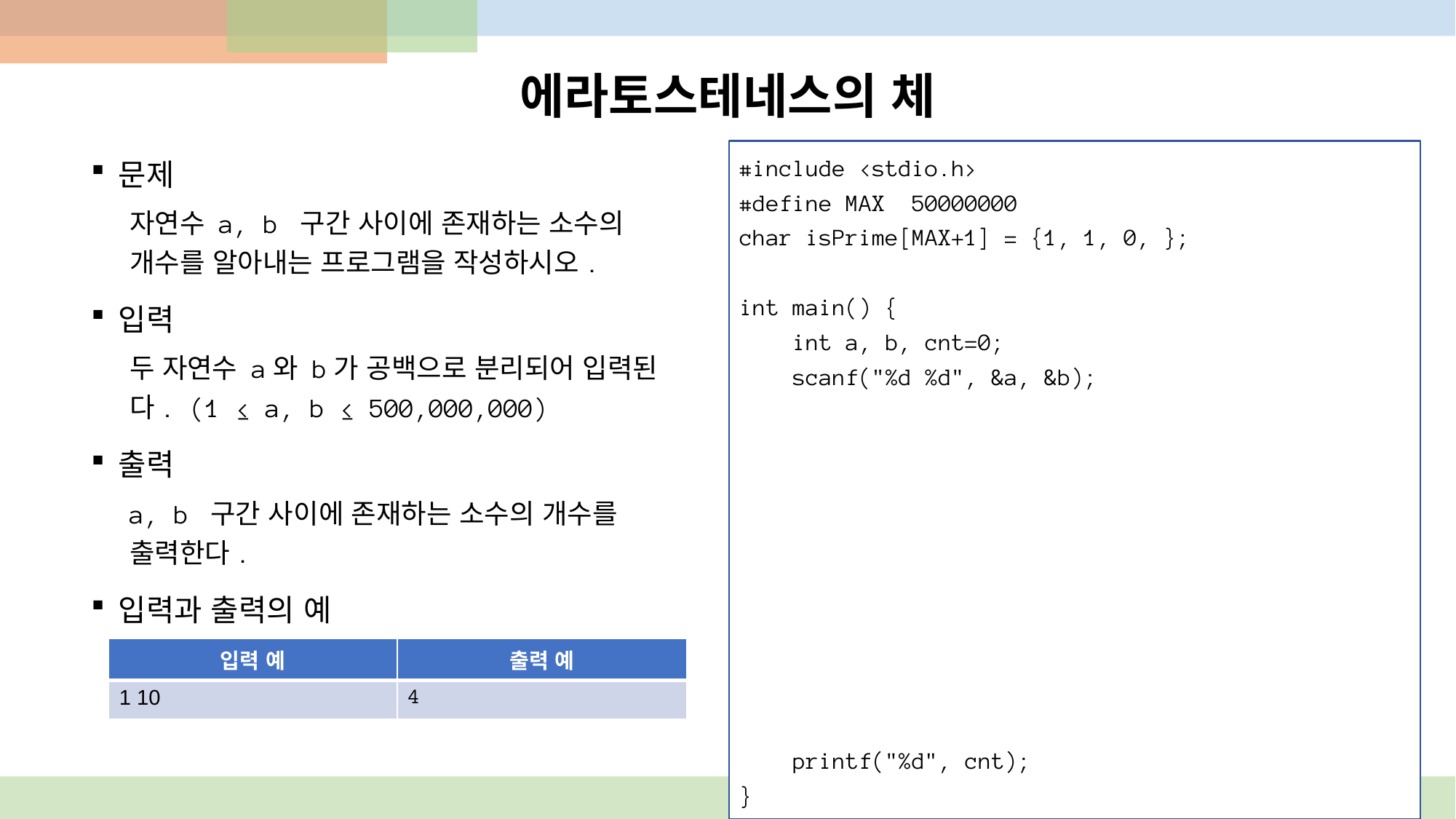

# 에라토스테네스의 체
#include <stdio.h>
#define MAX  50000000
char isPrime[MAX+1] = {1, 1, 0, };

int main() {
    int a, b, cnt=0;
    scanf("%d %d", &a, &b);

    printf("%d", cnt);
}
소스코드
문제
자연수 a, b 구간 사이에 존재하는 소수의 개수를 알아내는 프로그램을 작성하시오.
입력
두 자연수 a와 b가 공백으로 분리되어 입력된다. (1 ≤ a, b ≤ 500,000,000)
출력
a, b 구간 사이에 존재하는 소수의 개수를 출력한다.
입력과 출력의 예

| 입력 예 | 출력 예 |
| --- | --- |
| 1 10 | 4 |
124
#include <stdio.h>
#define MAX  50000000
char isPrime[MAX+1] = {1, 1, 0, };

int main() {
    int a, b, cnt=0;
    scanf("%d %d", &a, &b);

    for(int i=2; i<=b; i++) {
        if(isPrime[i]==0) { // 현재수만 소수이고
          for(int j=i+i; j<=MAX; j+=i) // 배수들은
             isPrime[j]=1;  // 소수아님으로 셋팅
        }
    }
    for(int i=a; i<=b; i++)
        if(isPrime[i]==0)  cnt++;

    printf("%d", cnt);
}